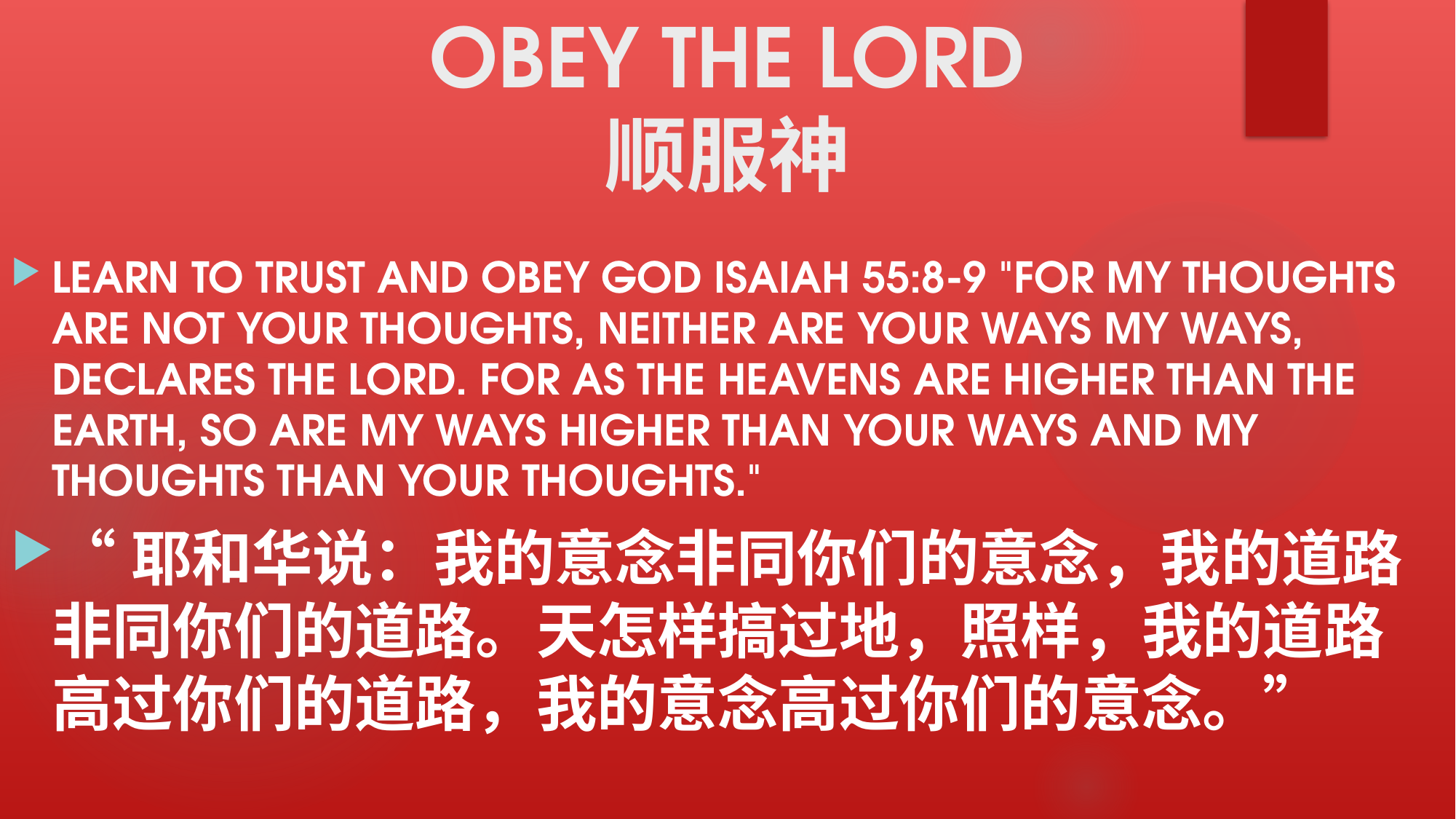

# OBEY THE LORD 顺服神
LEARN TO TRUST AND OBEY GOD ISAIAH 55:8-9 "FOR MY THOUGHTS ARE NOT YOUR THOUGHTS, NEITHER ARE YOUR WAYS MY WAYS, DECLARES THE LORD. FOR AS THE HEAVENS ARE HIGHER THAN THE EARTH, SO ARE MY WAYS HIGHER THAN YOUR WAYS AND MY THOUGHTS THAN YOUR THOUGHTS."
“耶和华说：我的意念非同你们的意念，我的道路非同你们的道路。天怎样搞过地，照样，我的道路高过你们的道路，我的意念高过你们的意念。”